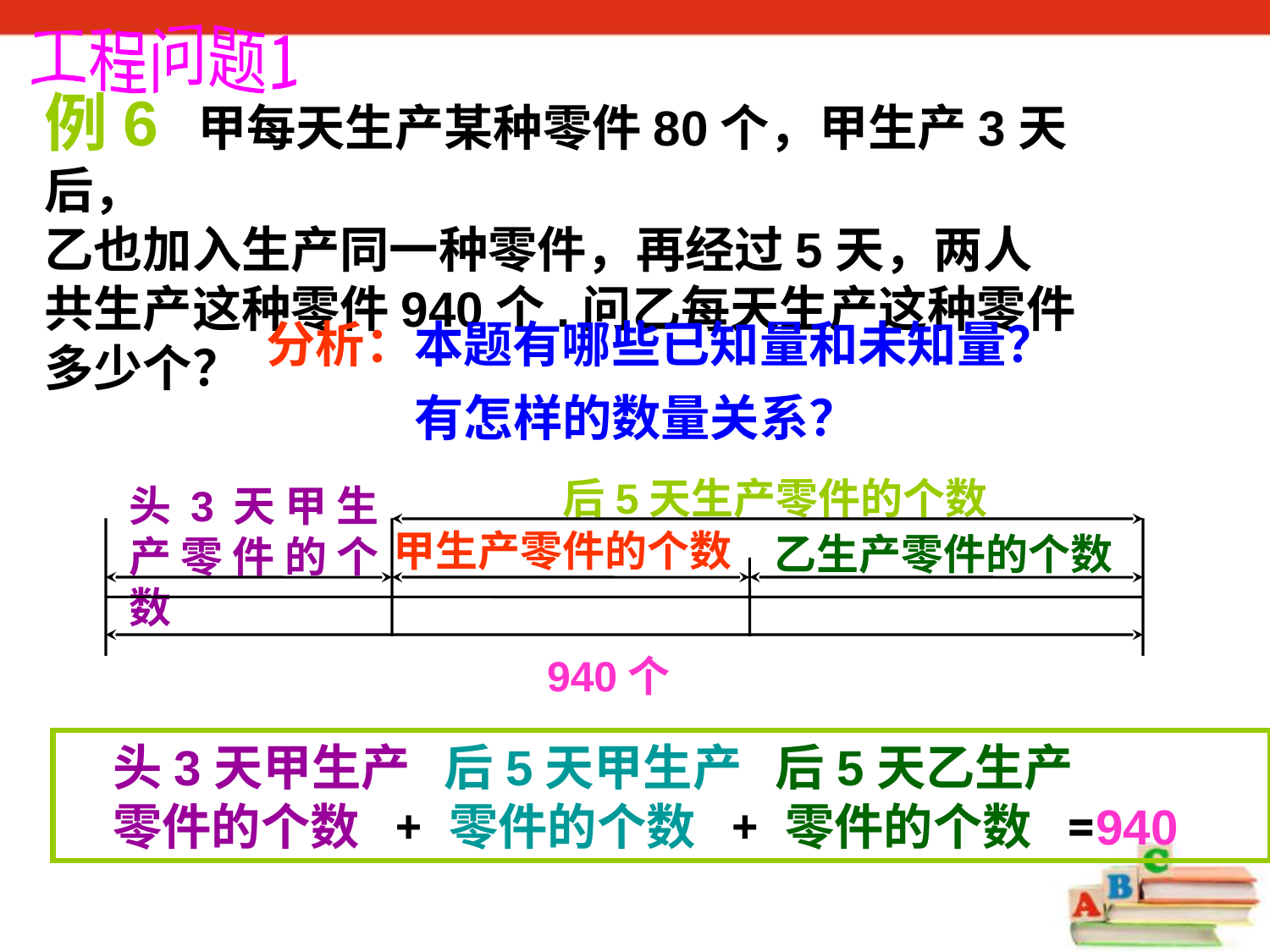

工程问题1
例6  甲每天生产某种零件80个，甲生产3天后，
乙也加入生产同一种零件，再经过5天，两人
共生产这种零件940个.问乙每天生产这种零件
多少个？
分析：本题有哪些已知量和未知量？
有怎样的数量关系？
后5天生产零件的个数

头3天甲生产零件的个数

甲生产零件的个数

乙生产零件的个数

940个
头3天甲生产   后5天甲生产   后5天乙生产
零件的个数  + 零件的个数  + 零件的个数  =940